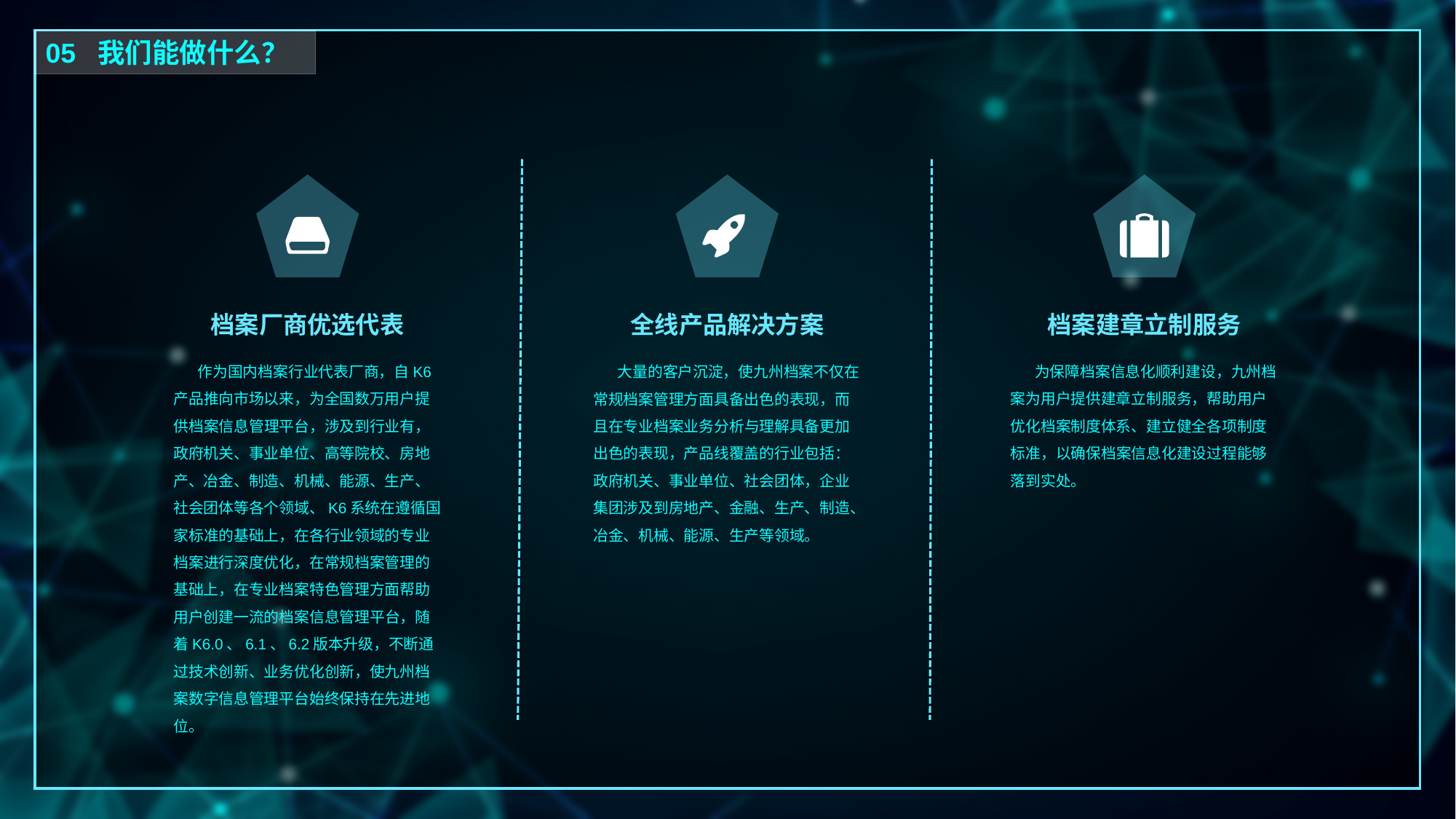

05  我们能做什么？

档案厂商优选代表
全线产品解决方案
档案建章立制服务
      作为国内档案行业代表厂商，自K6产品推向市场以来，为全国数万用户提供档案信息管理平台，涉及到行业有，政府机关、事业单位、高等院校、房地产、冶金、制造、机械、能源、生产、社会团体等各个领域、K6系统在遵循国家标准的基础上，在各行业领域的专业档案进行深度优化，在常规档案管理的基础上，在专业档案特色管理方面帮助用户创建一流的档案信息管理平台，随着K6.0、6.1、6.2版本升级，不断通过技术创新、业务优化创新，使九州档案数字信息管理平台始终保持在先进地位。
      大量的客户沉淀，使九州档案不仅在常规档案管理方面具备出色的表现，而且在专业档案业务分析与理解具备更加出色的表现，产品线覆盖的行业包括：
政府机关、事业单位、社会团体，企业集团涉及到房地产、金融、生产、制造、冶金、机械、能源、生产等领域。

      为保障档案信息化顺利建设，九州档案为用户提供建章立制服务，帮助用户优化档案制度体系、建立健全各项制度标准，以确保档案信息化建设过程能够落到实处。